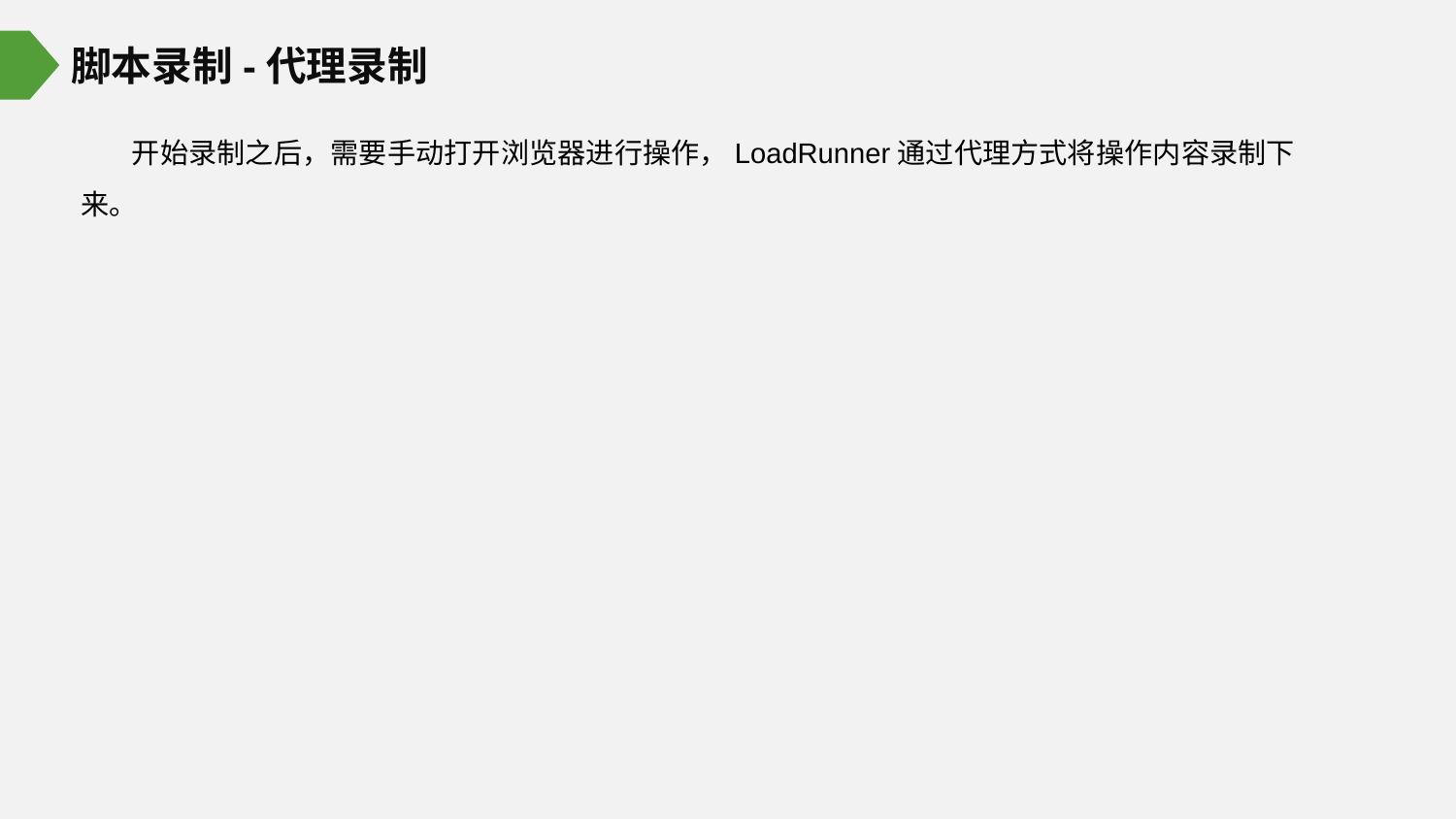

脚本录制-代理录制
       开始录制之后，需要手动打开浏览器进行操作，LoadRunner通过代理方式将操作内容录制下来。